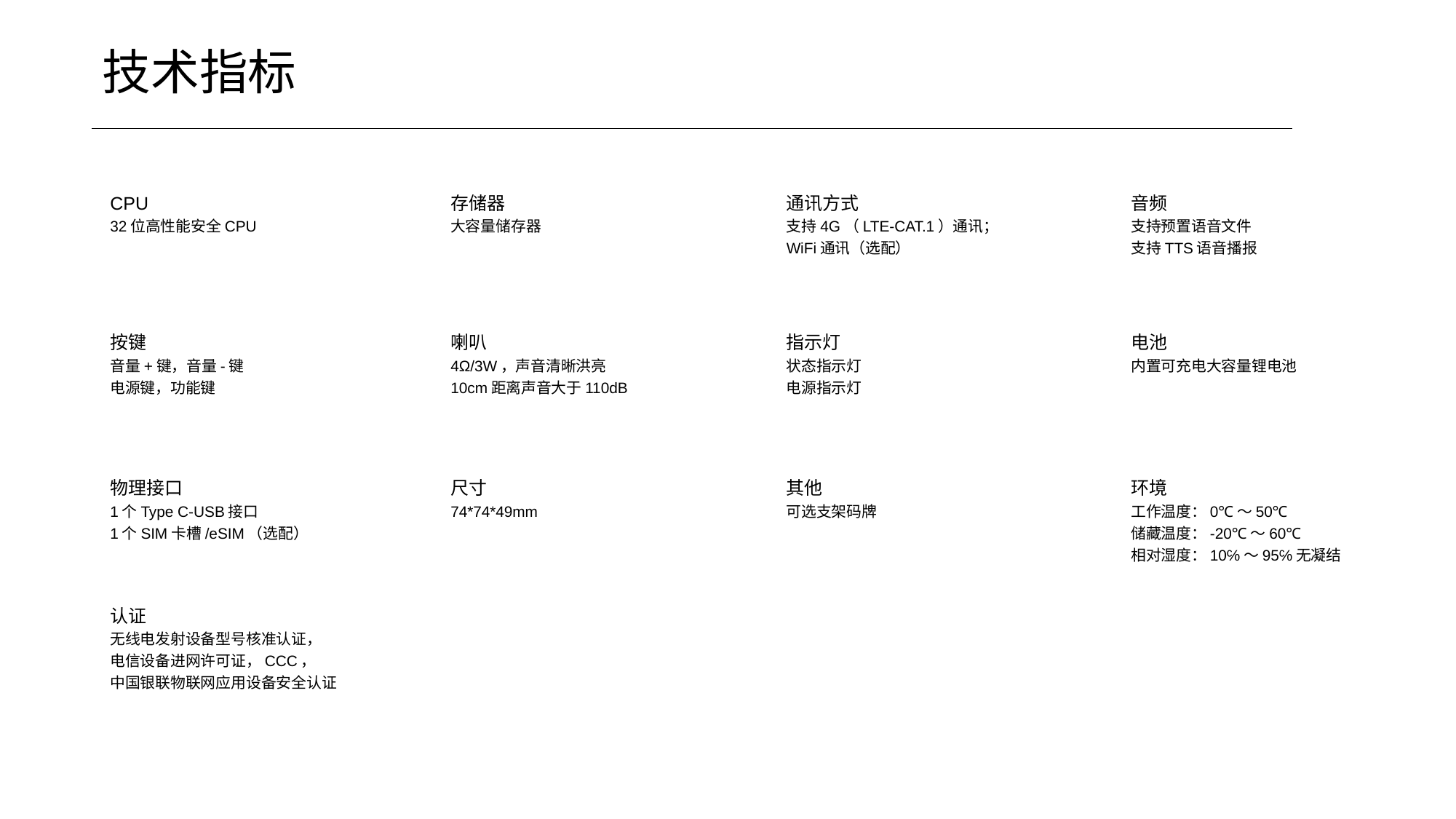

技术指标
CPU
32位⾼性能安全CPU
存储器
⼤容量储存器
通讯⽅式
⽀持4G（LTE-CAT.1）通讯；
WiFi通讯（选配）
⾳频
⽀持预置语⾳⽂件
⽀持TTS语⾳播报
按键
⾳量+键，⾳量-键
电源键，功能键
喇叭
4Ω/3W，声⾳清晰洪亮
10cm距离声⾳⼤于110dB
指⽰灯
状态指⽰灯
电源指⽰灯
电池
内置可充电⼤容量锂电池
物理接⼝
1个Type C-USB接⼝
1个SIM卡槽/eSIM（选配）
尺⼨
74*74*49mm
其他
可选⽀架码牌
环境
⼯作温度：0℃〜50℃
储藏温度：-20℃〜60℃
相对湿度：10℅〜95℅⽆凝结
认证
无线电发射设备型号核准认证，
电信设备进网许可证，CCC，
中国银联物联网应用设备安全认证